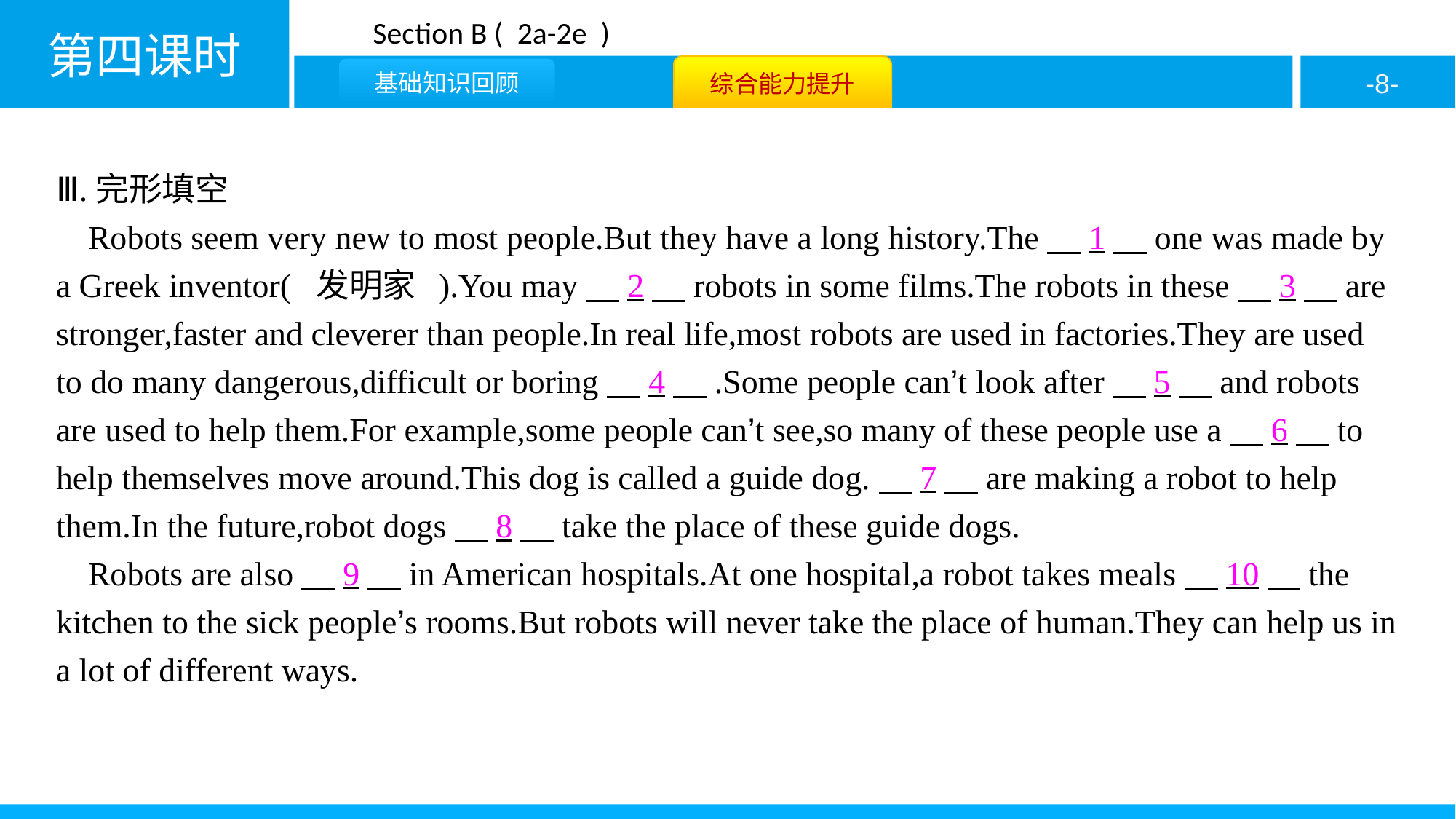

Ⅲ.完形填空
Robots seem very new to most people.But they have a long history.The　1　one was made by a Greek inventor(  发明家  ).You may　2　robots in some films.The robots in these　3　are stronger,faster and cleverer than people.In real life,most robots are used in factories.They are used to do many dangerous,difficult or boring　4　.Some people can’t look after　5　and robots are used to help them.For example,some people can’t see,so many of these people use a　6　to help themselves move around.This dog is called a guide dog.　7　are making a robot to help them.In the future,robot dogs　8　take the place of these guide dogs.
Robots are also　9　in American hospitals.At one hospital,a robot takes meals　10　the kitchen to the sick people’s rooms.But robots will never take the place of human.They can help us in a lot of different ways.